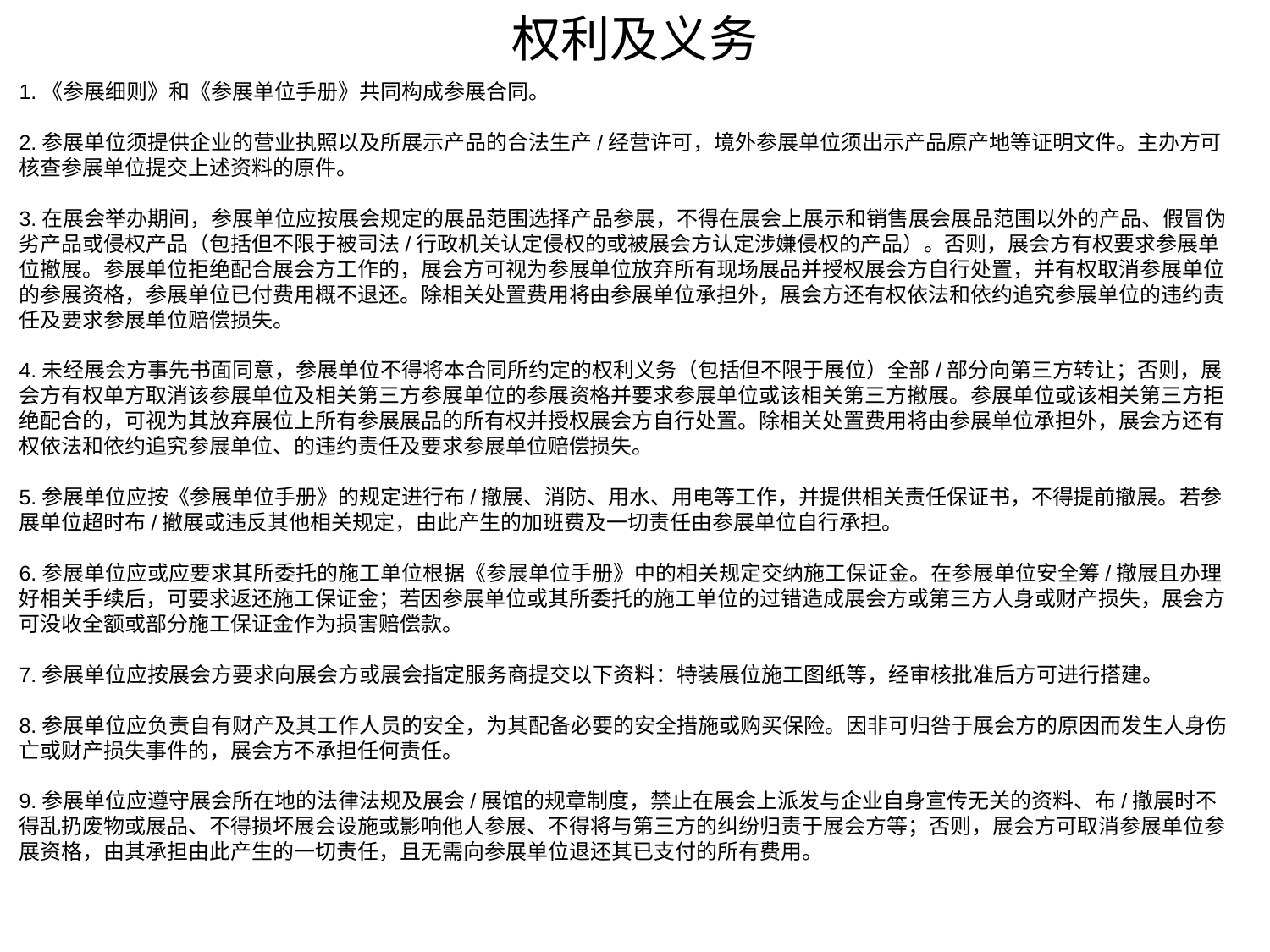

# 权利及义务
1.《参展细则》和《参展单位手册》共同构成参展合同。

2.参展单位须提供企业的营业执照以及所展示产品的合法生产/经营许可，境外参展单位须出示产品原产地等证明文件。主办方可核查参展单位提交上述资料的原件。

3.在展会举办期间，参展单位应按展会规定的展品范围选择产品参展，不得在展会上展示和销售展会展品范围以外的产品、假冒伪劣产品或侵权产品（包括但不限于被司法/行政机关认定侵权的或被展会方认定涉嫌侵权的产品）。否则，展会方有权要求参展单位撤展。参展单位拒绝配合展会方工作的，展会方可视为参展单位放弃所有现场展品并授权展会方自行处置，并有权取消参展单位的参展资格，参展单位已付费用概不退还。除相关处置费用将由参展单位承担外，展会方还有权依法和依约追究参展单位的违约责任及要求参展单位赔偿损失。

4.未经展会方事先书面同意，参展单位不得将本合同所约定的权利义务（包括但不限于展位）全部/部分向第三方转让；否则，展会方有权单方取消该参展单位及相关第三方参展单位的参展资格并要求参展单位或该相关第三方撤展。参展单位或该相关第三方拒绝配合的，可视为其放弃展位上所有参展展品的所有权并授权展会方自行处置。除相关处置费用将由参展单位承担外，展会方还有权依法和依约追究参展单位、的违约责任及要求参展单位赔偿损失。

5.参展单位应按《参展单位手册》的规定进行布/撤展、消防、用水、用电等工作，并提供相关责任保证书，不得提前撤展。若参展单位超时布/撤展或违反其他相关规定，由此产生的加班费及一切责任由参展单位自行承担。

6.参展单位应或应要求其所委托的施工单位根据《参展单位手册》中的相关规定交纳施工保证金。在参展单位安全筹/撤展且办理好相关手续后，可要求返还施工保证金；若因参展单位或其所委托的施工单位的过错造成展会方或第三方人身或财产损失，展会方可没收全额或部分施工保证金作为损害赔偿款。

7.参展单位应按展会方要求向展会方或展会指定服务商提交以下资料：特装展位施工图纸等，经审核批准后方可进行搭建。

8.参展单位应负责自有财产及其工作人员的安全，为其配备必要的安全措施或购买保险。因非可归咎于展会方的原因而发生人身伤亡或财产损失事件的，展会方不承担任何责任。

9.参展单位应遵守展会所在地的法律法规及展会/展馆的规章制度，禁止在展会上派发与企业自身宣传无关的资料、布/撤展时不得乱扔废物或展品、不得损坏展会设施或影响他人参展、不得将与第三方的纠纷归责于展会方等；否则，展会方可取消参展单位参展资格，由其承担由此产生的一切责任，且无需向参展单位退还其已支付的所有费用。